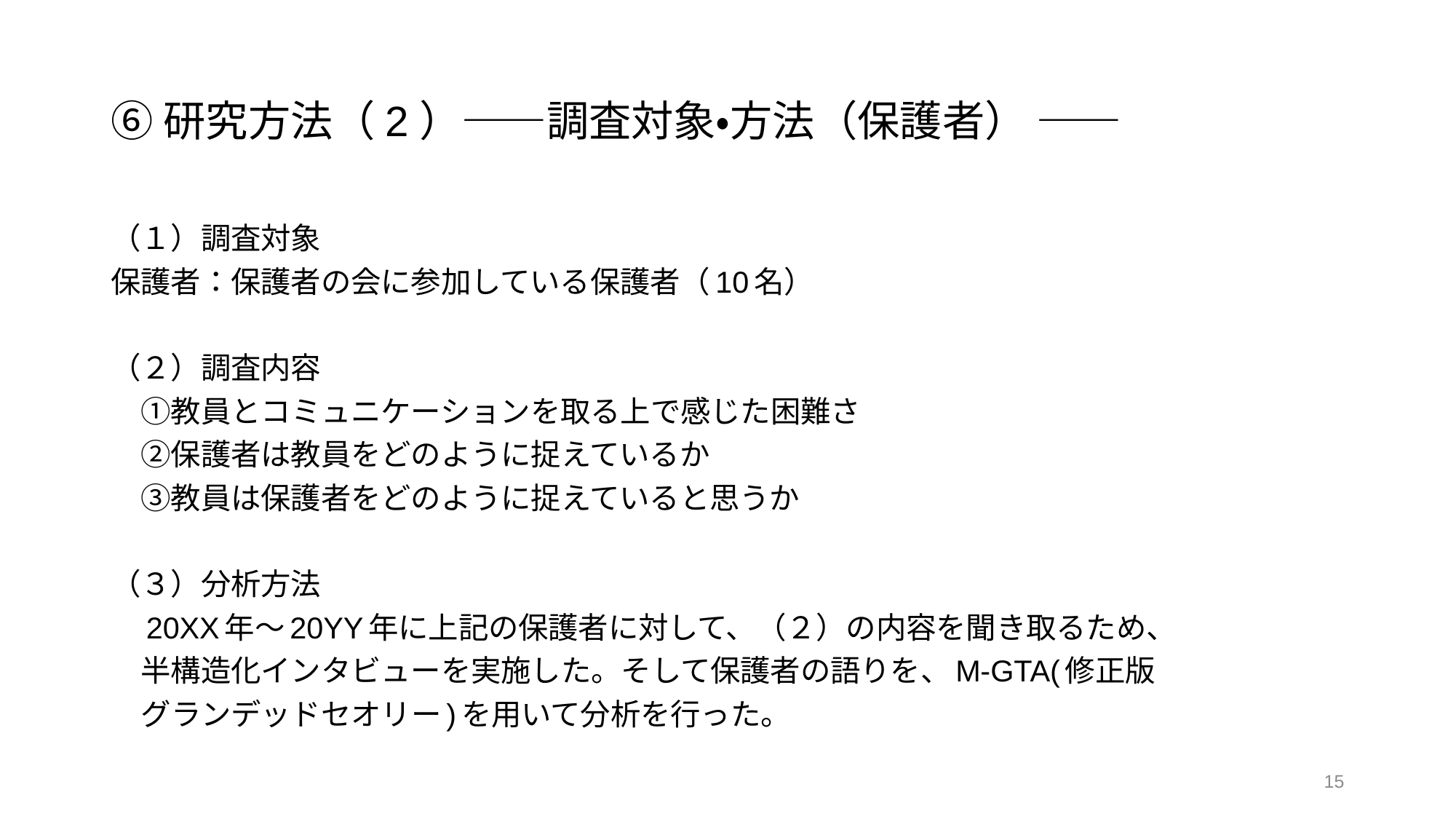

# ⑥研究方法（2）――調査対象・方法（保護者） ――
（１）調査対象
保護者：保護者の会に参加している保護者（10名）

（２）調査内容
　①教員とコミュニケーションを取る上で感じた困難さ
　②保護者は教員をどのように捉えているか
　③教員は保護者をどのように捉えていると思うか

（３）分析方法
　20XX年～20YY年に上記の保護者に対して、（２）の内容を聞き取るため、
　半構造化インタビューを実施した。そして保護者の語りを、M-GTA(修正版
　グランデッドセオリー)を用いて分析を行った。
15